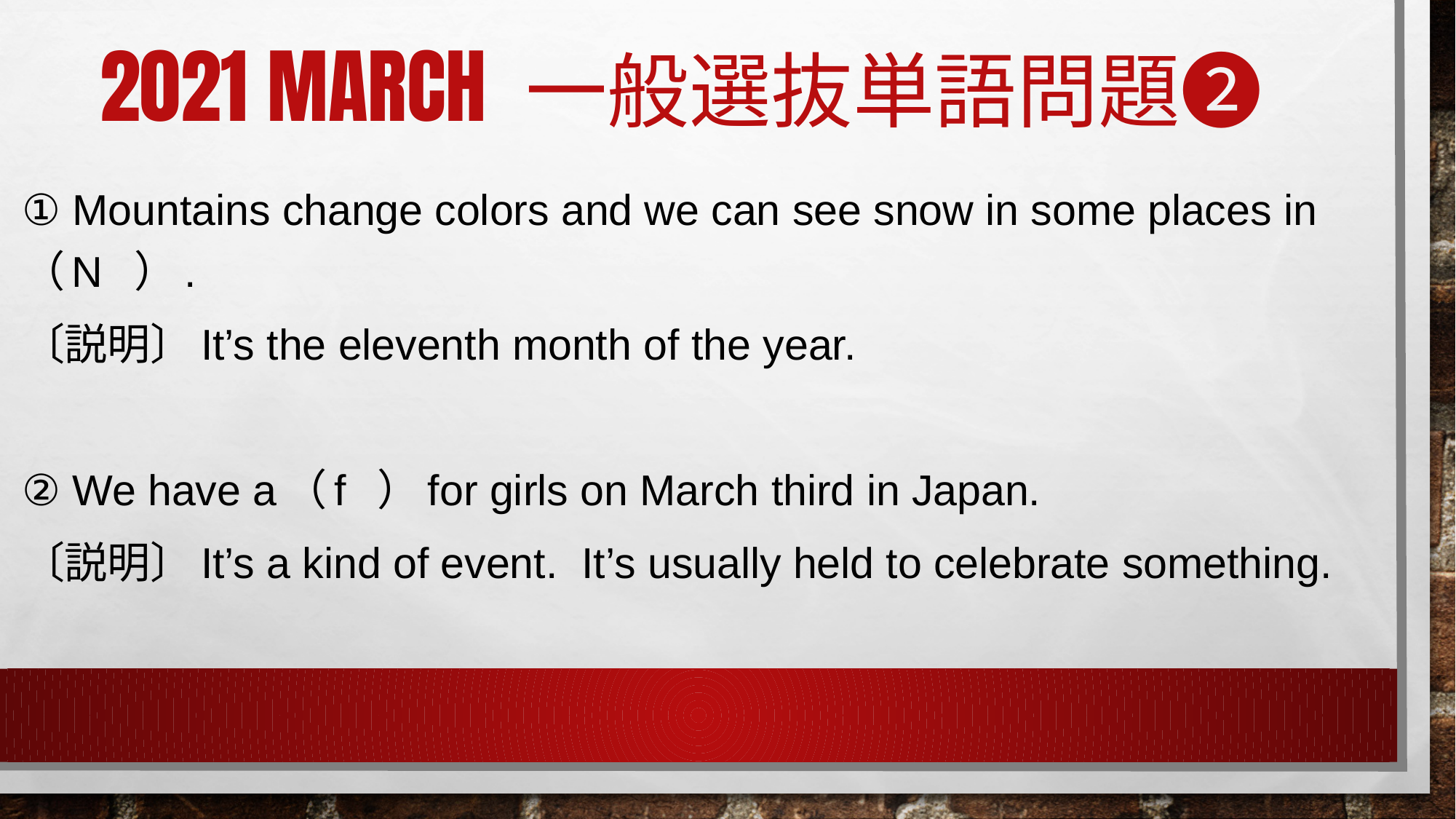

# 2021 March 一般選抜単語問題❷
① Mountains change colors and we can see snow in some places in（N  ）.
〔説明〕It’s the eleventh month of the year.

② We have a（f  ）for girls on March third in Japan.
〔説明〕It’s a kind of event.  It’s usually held to celebrate something.